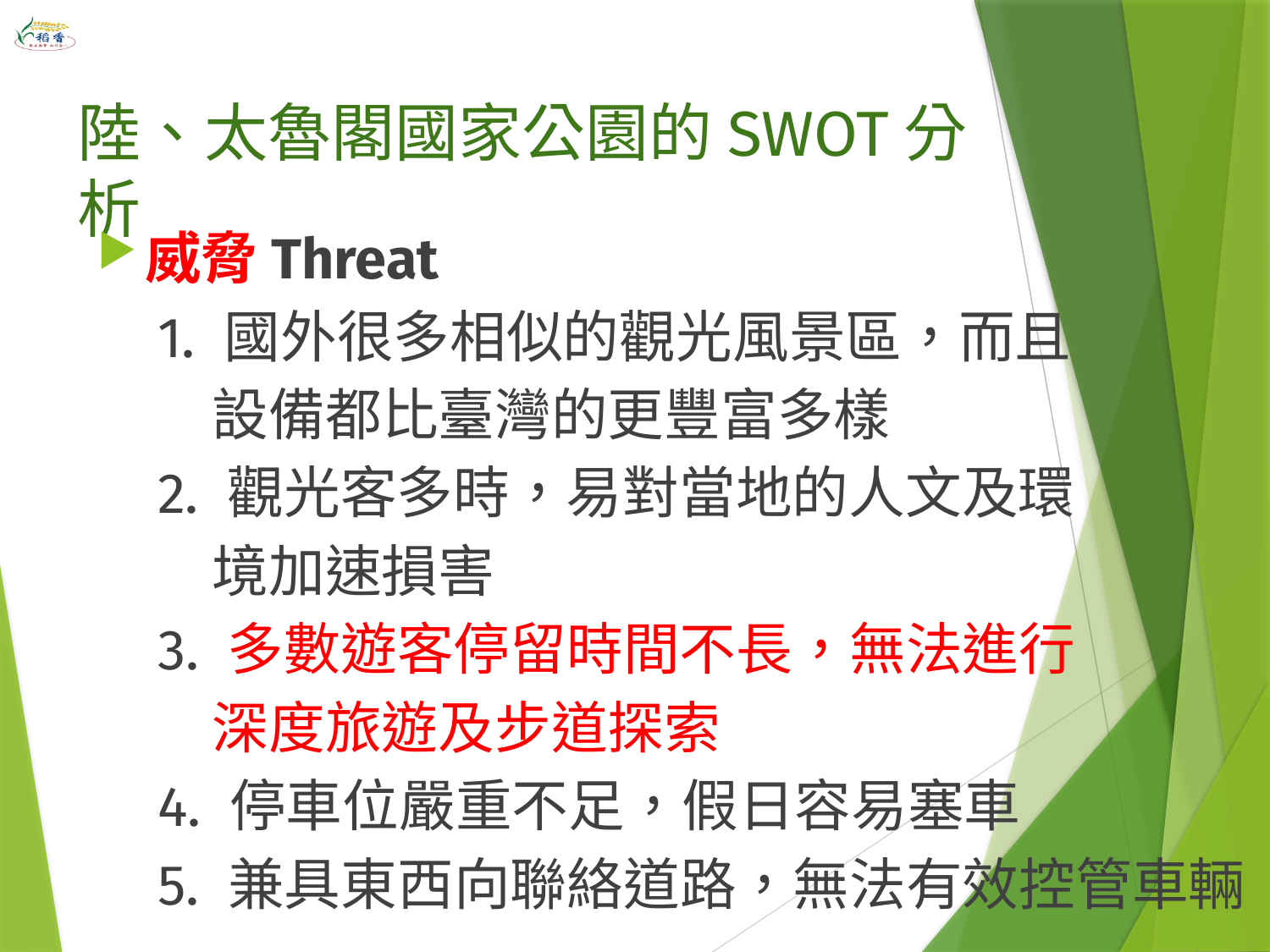

# 陸、太魯閣國家公園的SWOT分析
威脅Threat
    1. 國外很多相似的觀光風景區，而且
        設備都比臺灣的更豐富多樣
    2. 觀光客多時，易對當地的人文及環
        境加速損害
    3. 多數遊客停留時間不長，無法進行
        深度旅遊及步道探索
    4. 停車位嚴重不足，假日容易塞車
    5. 兼具東西向聯絡道路，無法有效控管車輛